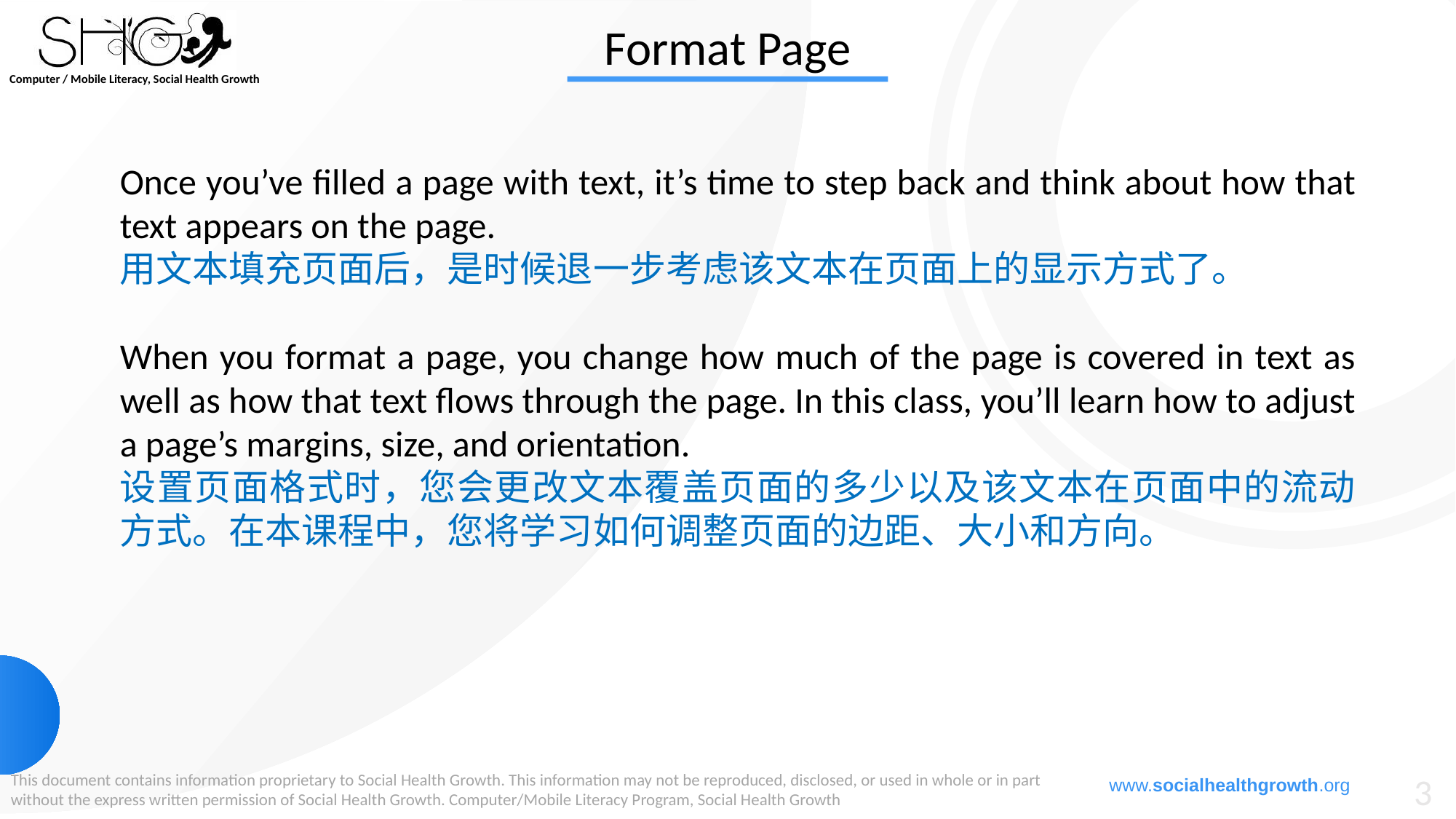

Format Page
Once you’ve filled a page with text, it’s time to step back and think about how that text appears on the page.
用文本填充页面后，是时候退一步考虑该文本在页面上的显示方式了。

When you format a page, you change how much of the page is covered in text as well as how that text flows through the page. In this class, you’ll learn how to adjust a page’s margins, size, and orientation.
设置页面格式时，您会更改文本覆盖页面的多少以及该文本在页面中的流动方式。在本课程中，您将学习如何调整页面的边距、大小和方向。